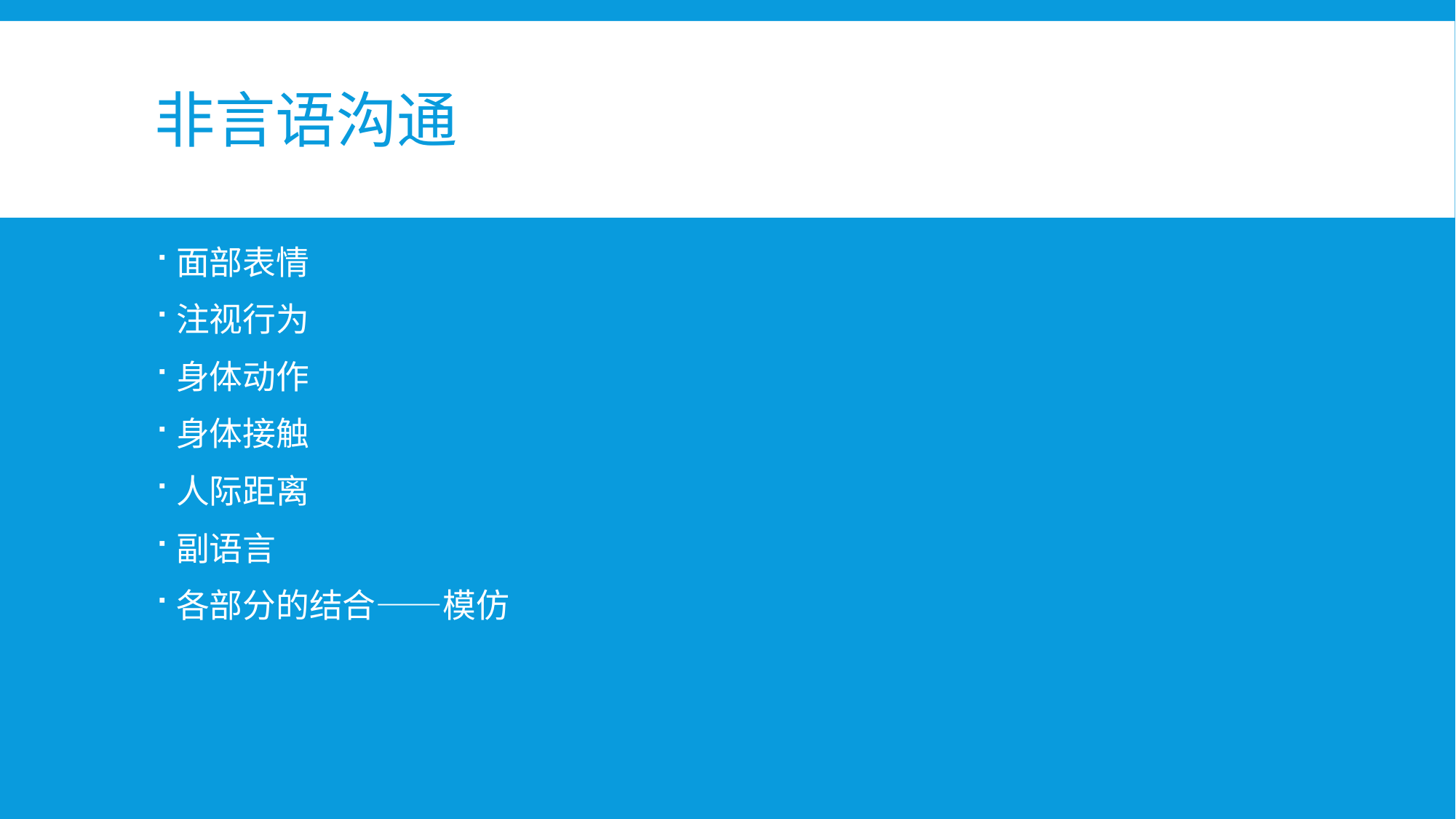

# 非言语沟通
面部表情
注视行为
身体动作
身体接触
人际距离
副语言
各部分的结合——模仿